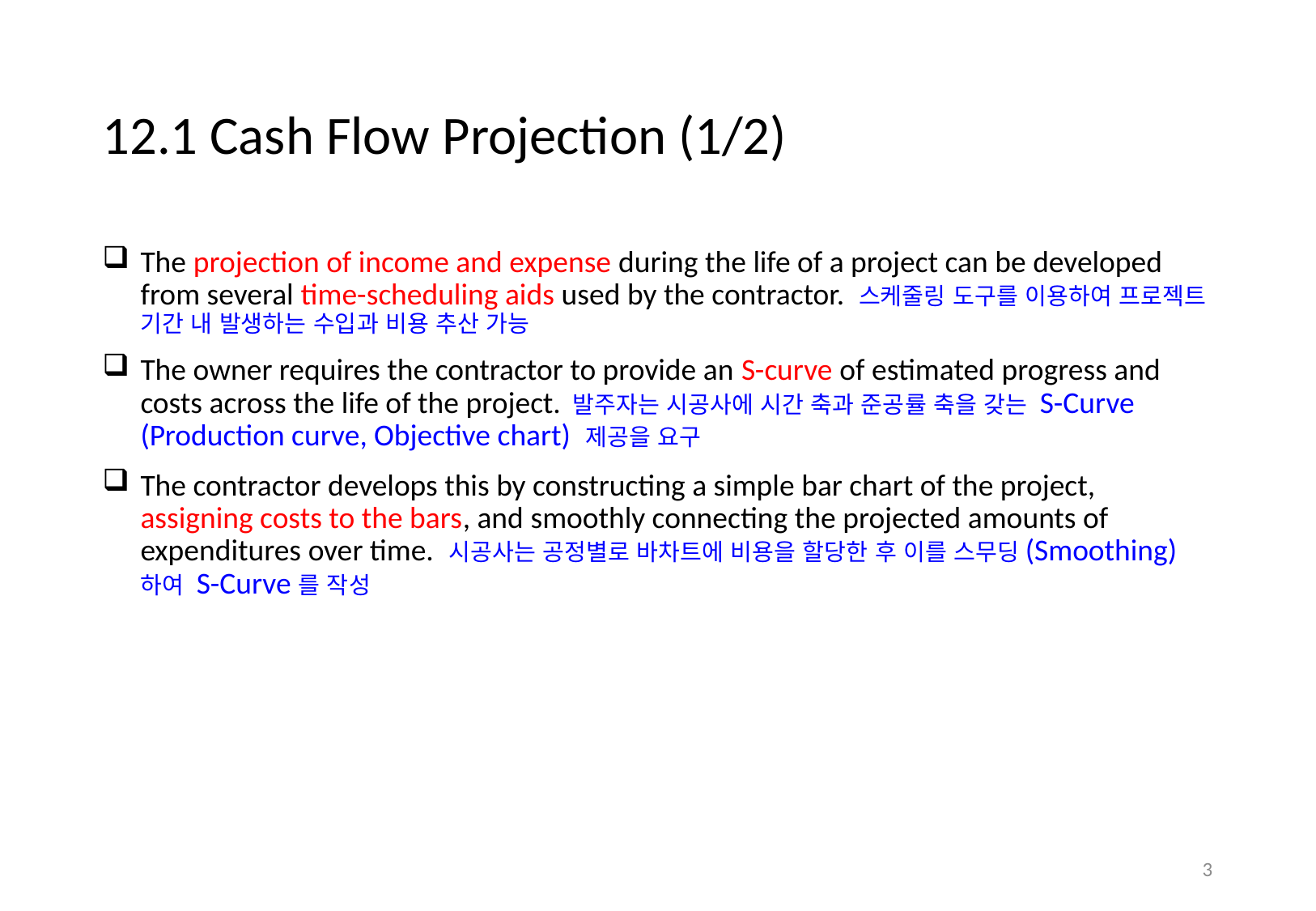

# 12.1 Cash Flow Projection (1/2)
The projection of income and expense during the life of a project can be developed from several time-scheduling aids used by the contractor. 스케줄링 도구를 이용하여 프로젝트 기간 내 발생하는 수입과 비용 추산 가능
The owner requires the contractor to provide an S-curve of estimated progress and costs across the life of the project. 발주자는 시공사에 시간 축과 준공률 축을 갖는 S-Curve (Production curve, Objective chart) 제공을 요구
The contractor develops this by constructing a simple bar chart of the project, assigning costs to the bars, and smoothly connecting the projected amounts of expenditures over time. 시공사는 공정별로 바차트에 비용을 할당한 후 이를 스무딩(Smoothing)하여 S-Curve를 작성
3